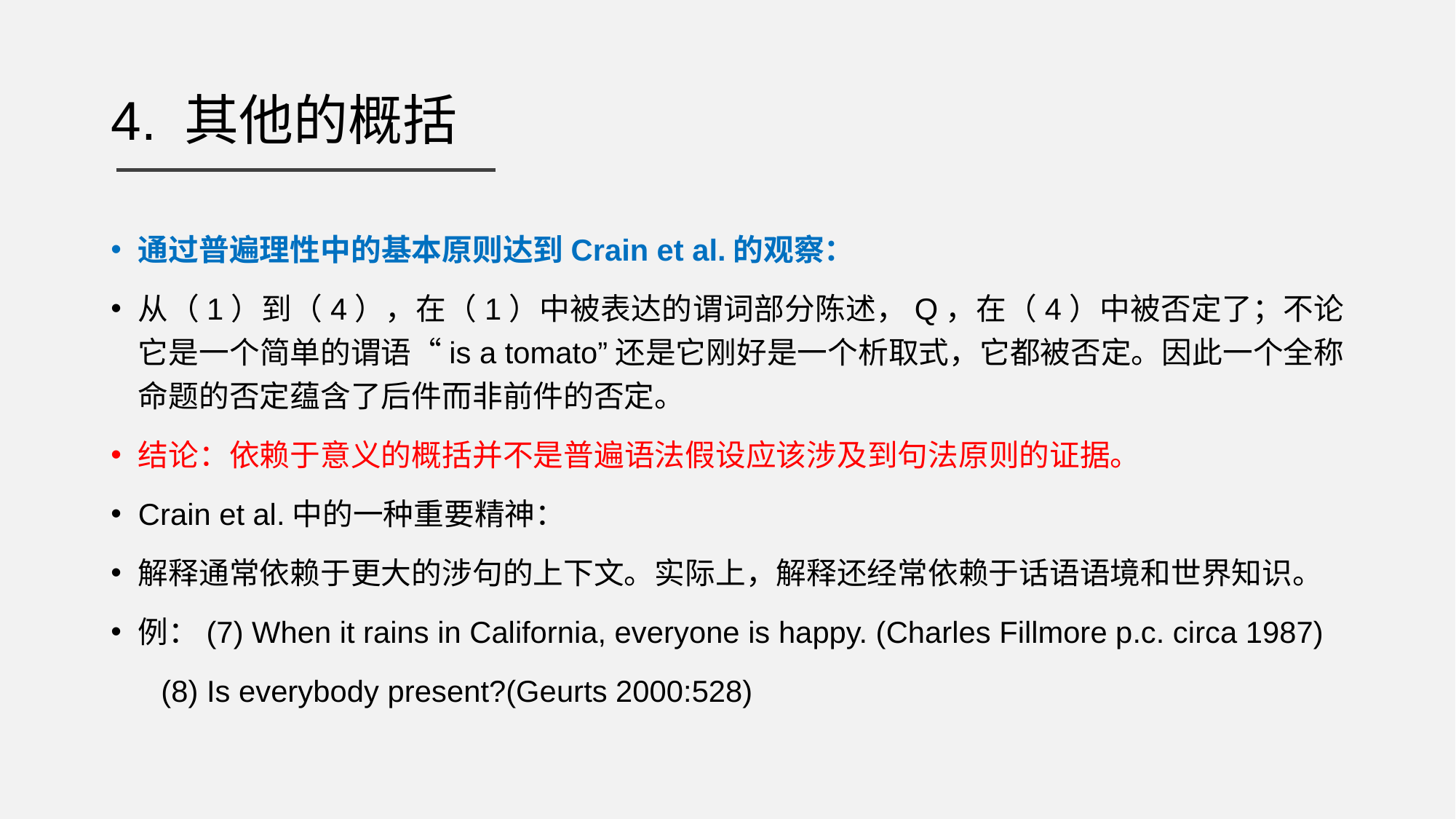

# 4. 其他的概括
通过普遍理性中的基本原则达到Crain et al.的观察：
从（1）到（4），在（1）中被表达的谓词部分陈述，Q，在（4）中被否定了；不论它是一个简单的谓语“is a tomato”还是它刚好是一个析取式，它都被否定。因此一个全称命题的否定蕴含了后件而非前件的否定。
结论：依赖于意义的概括并不是普遍语法假设应该涉及到句法原则的证据。
Crain et al.中的一种重要精神：
解释通常依赖于更大的涉句的上下文。实际上，解释还经常依赖于话语语境和世界知识。
例：(7) When it rains in California, everyone is happy. (Charles Fillmore p.c. circa 1987)
      (8) Is everybody present?(Geurts 2000:528)